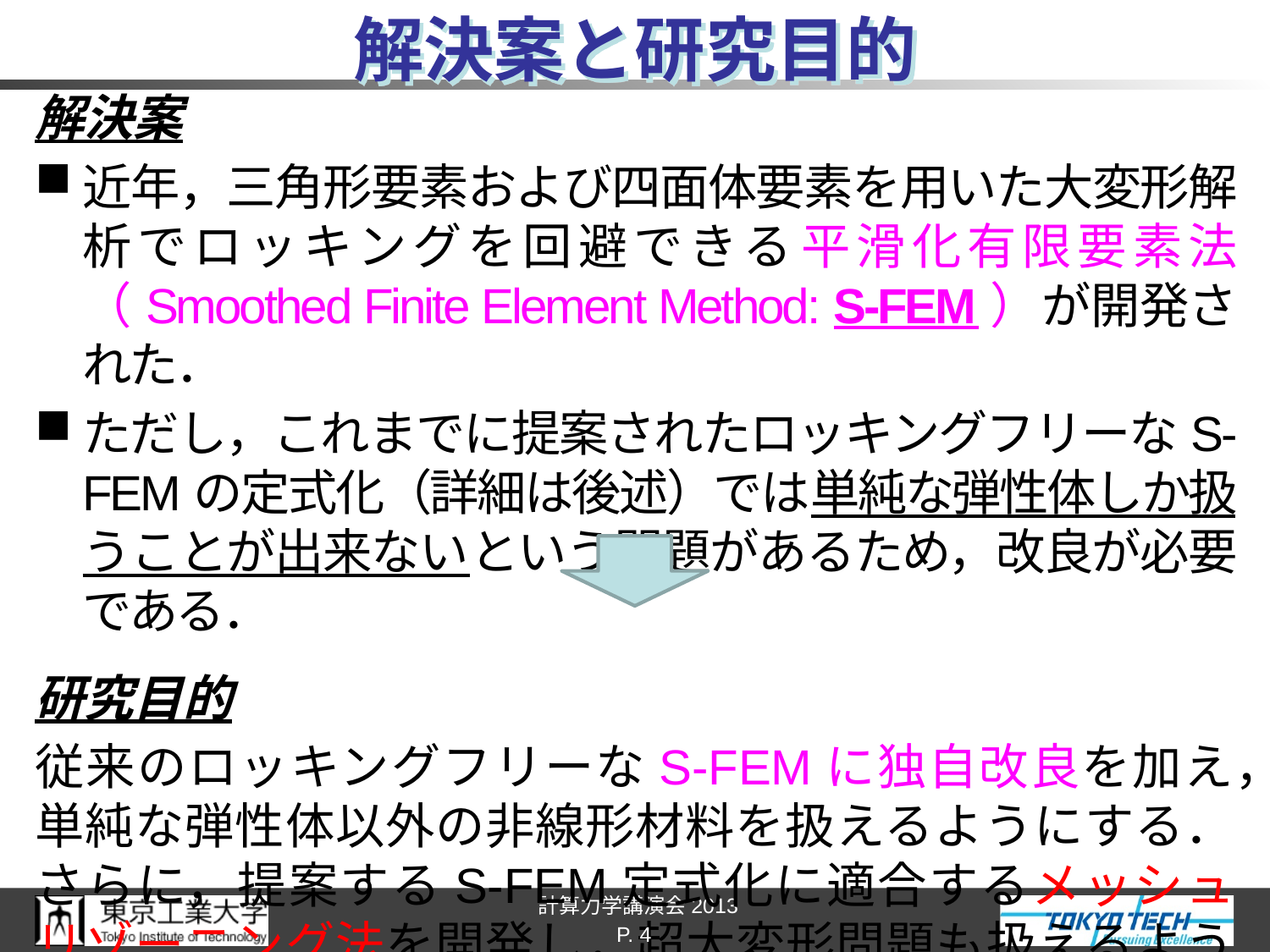

# 解決案と研究目的
解決案
近年，三角形要素および四面体要素を用いた大変形解析でロッキングを回避できる平滑化有限要素法（Smoothed Finite Element Method: S-FEM）が開発された．
ただし，これまでに提案されたロッキングフリーなS-FEMの定式化（詳細は後述）では単純な弾性体しか扱うことが出来ないという問題があるため，改良が必要である．

研究目的
従来のロッキングフリーなS-FEMに独自改良を加え，単純な弾性体以外の非線形材料を扱えるようにする．さらに，提案するS-FEM定式化に適合するメッシュリゾーニング法を開発し，超大変形問題も扱えるようにする．

P. 4